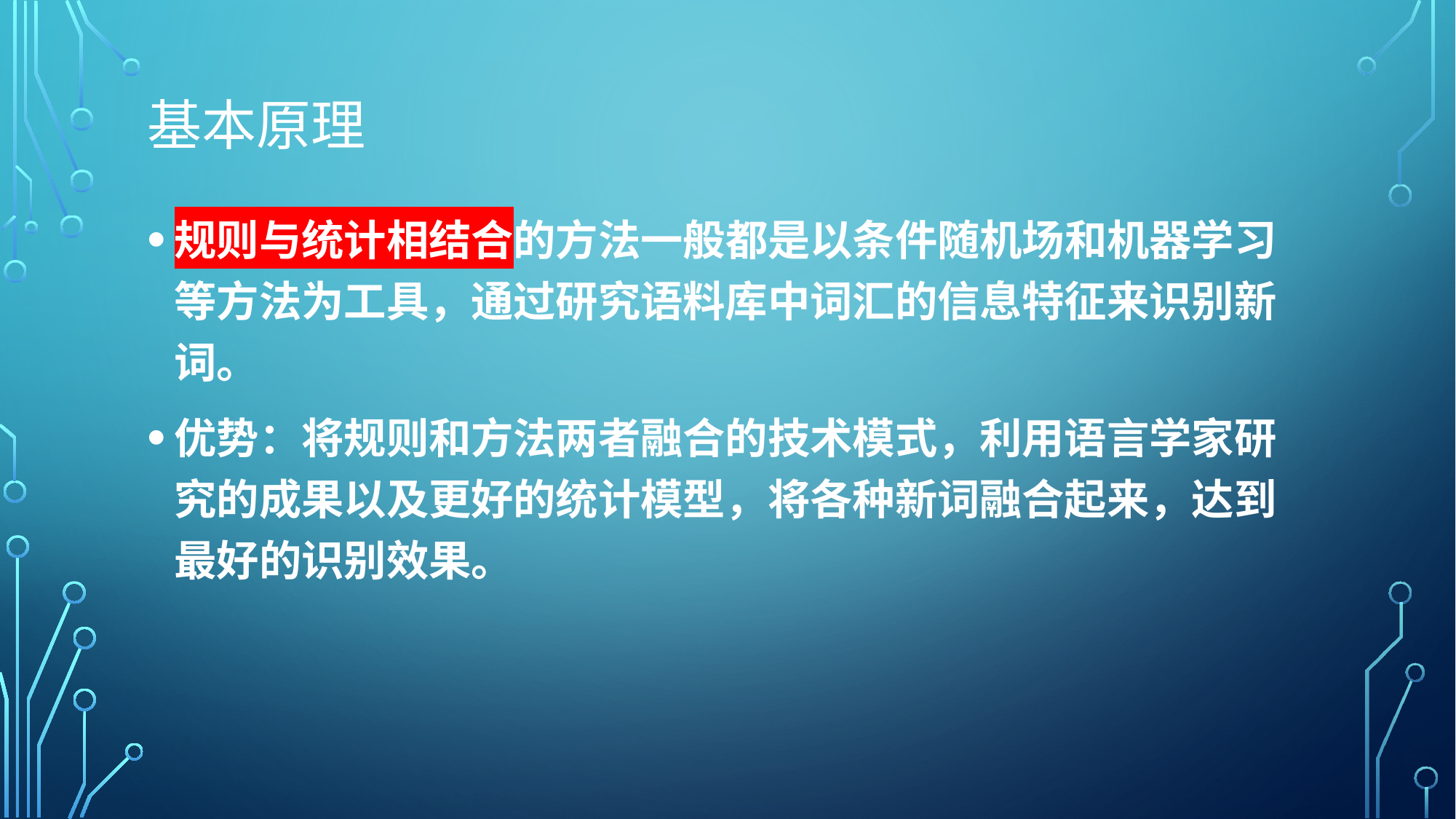

# 基本原理
规则与统计相结合的方法一般都是以条件随机场和机器学习等方法为工具，通过研究语料库中词汇的信息特征来识别新词。
优势：将规则和方法两者融合的技术模式，利用语言学家研究的成果以及更好的统计模型，将各种新词融合起来，达到最好的识别效果。